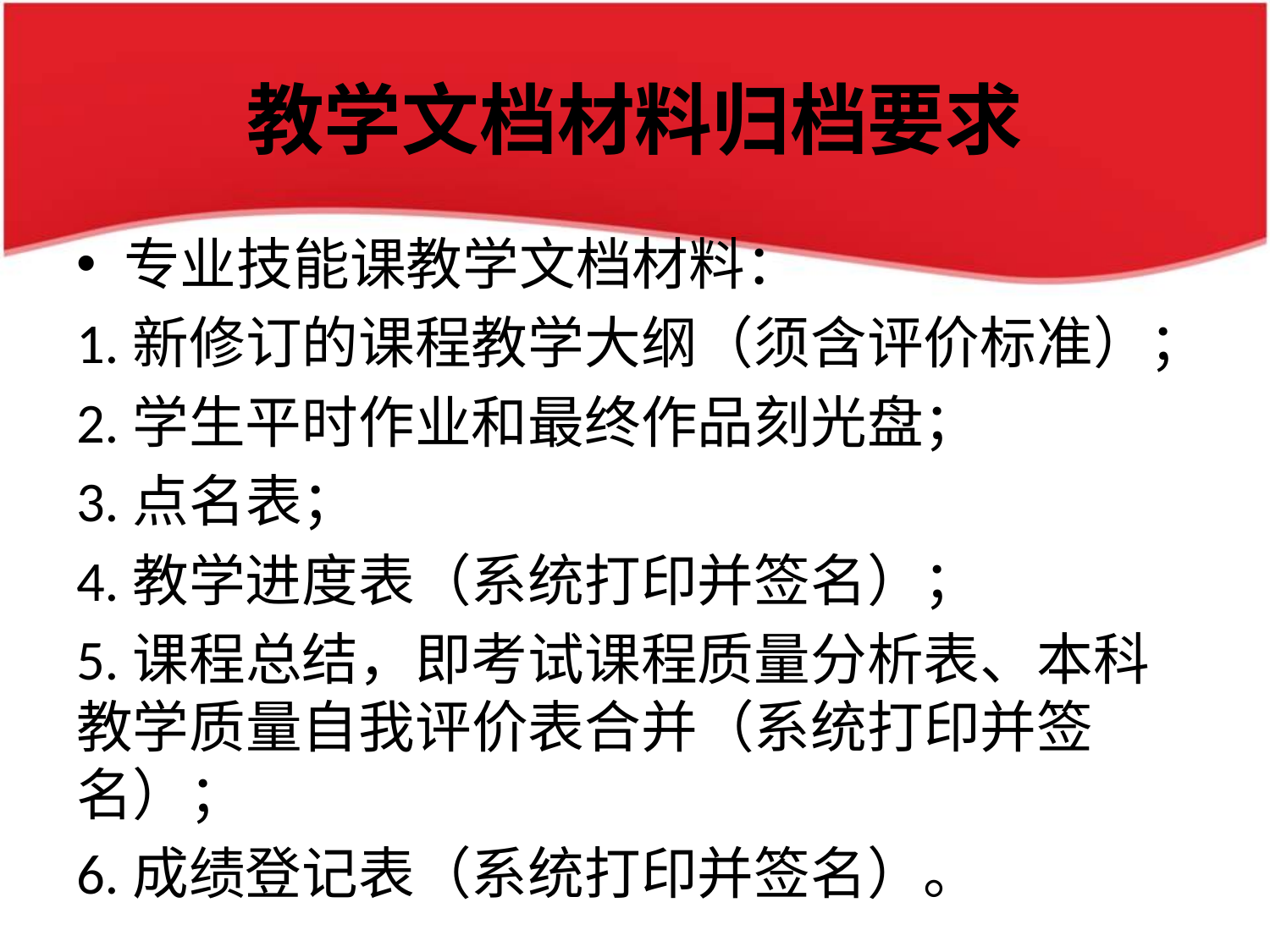

# 教学文档材料归档要求
专业技能课教学文档材料：
1.新修订的课程教学大纲（须含评价标准）；
2.学生平时作业和最终作品刻光盘；
3.点名表；
4.教学进度表（系统打印并签名）；
5.课程总结，即考试课程质量分析表、本科教学质量自我评价表合并（系统打印并签名）；
6.成绩登记表（系统打印并签名）。